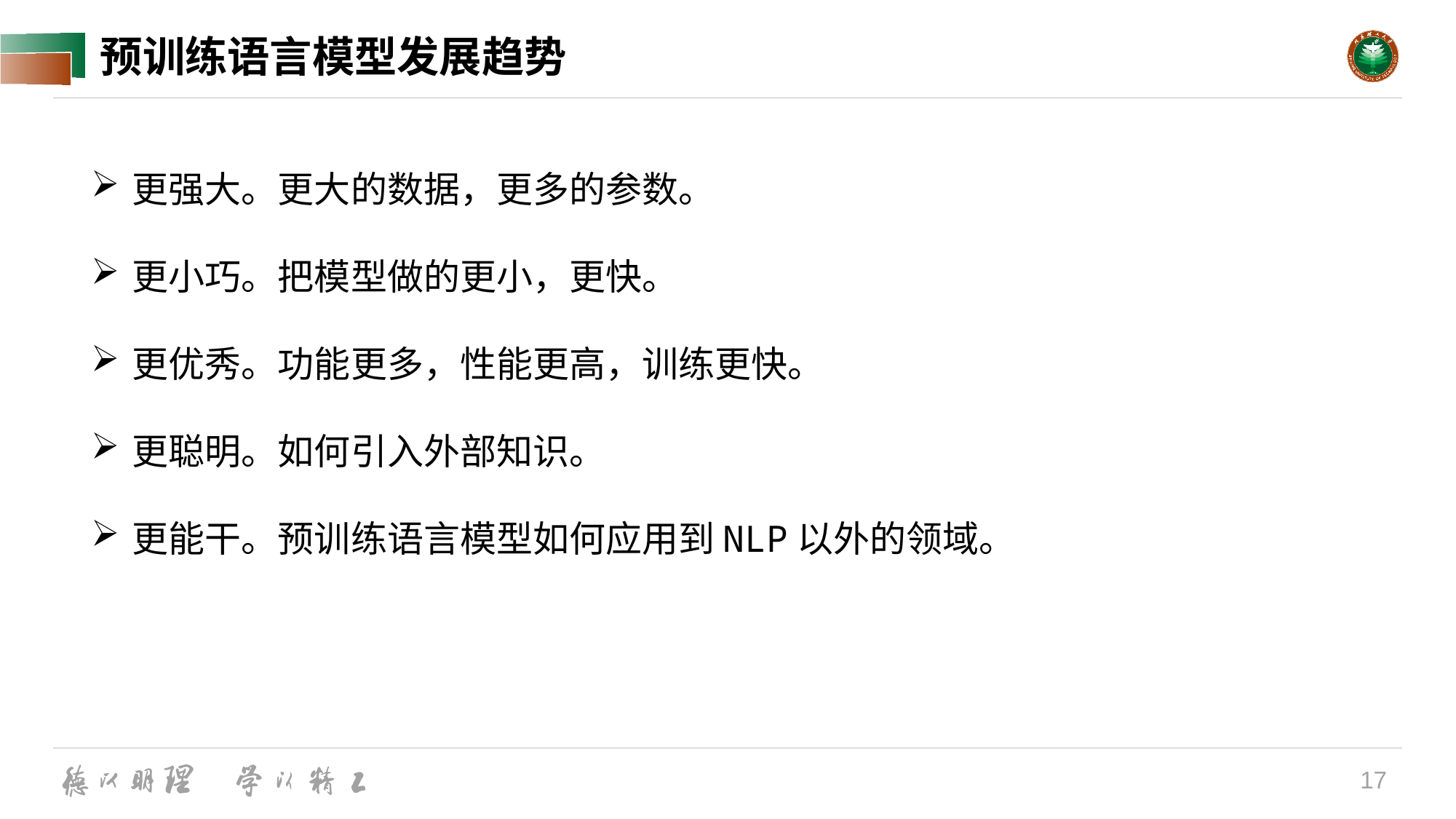

# 预训练语言模型发展趋势
更强大。更大的数据，更多的参数。

更小巧。把模型做的更小，更快。

更优秀。功能更多，性能更高，训练更快。

更聪明。如何引入外部知识。

更能干。预训练语言模型如何应用到NLP以外的领域。